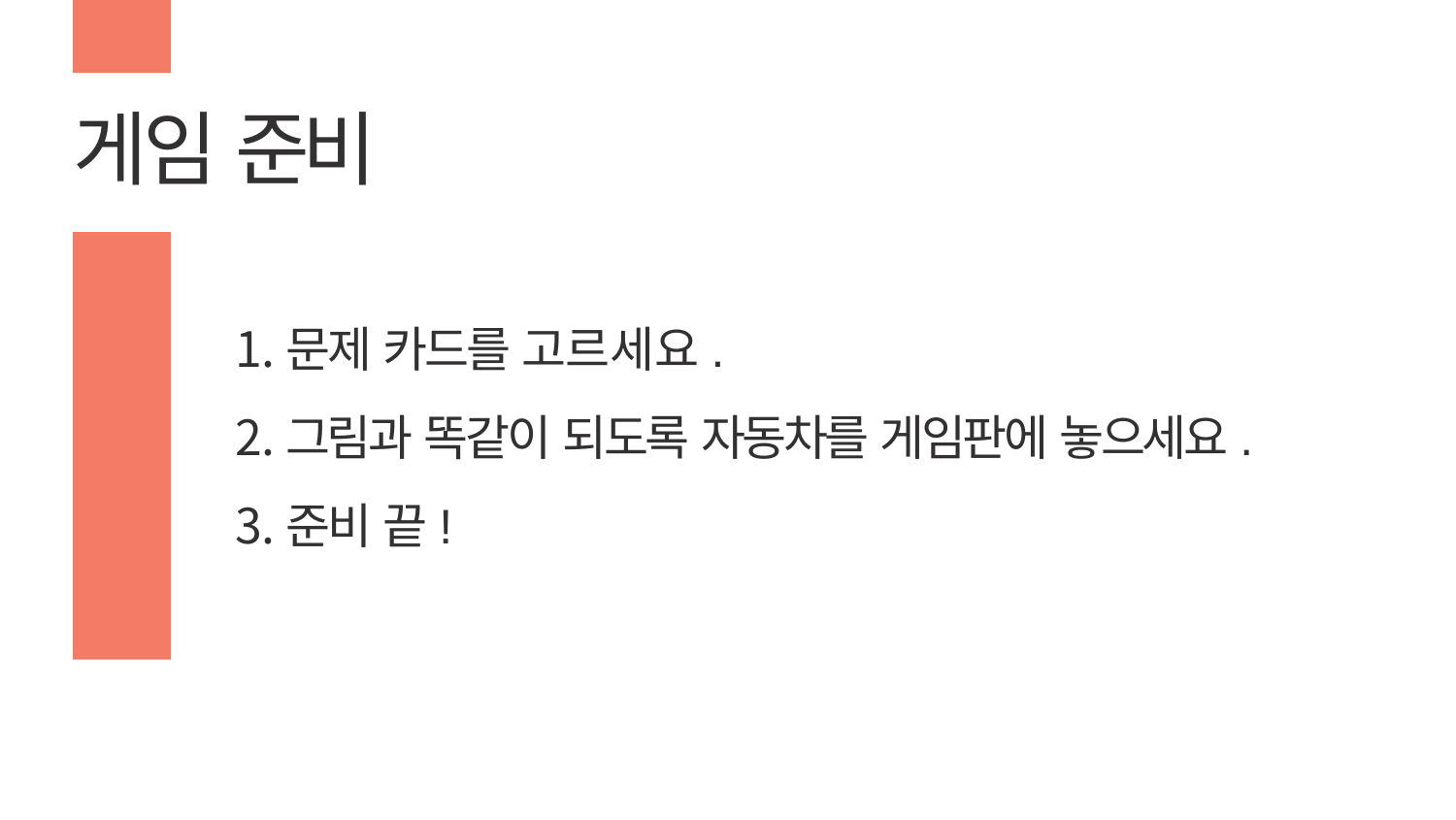

# 게임 준비

문제 카드를 고르세요.
그림과 똑같이 되도록 자동차를 게임판에 놓으세요.
준비 끝!